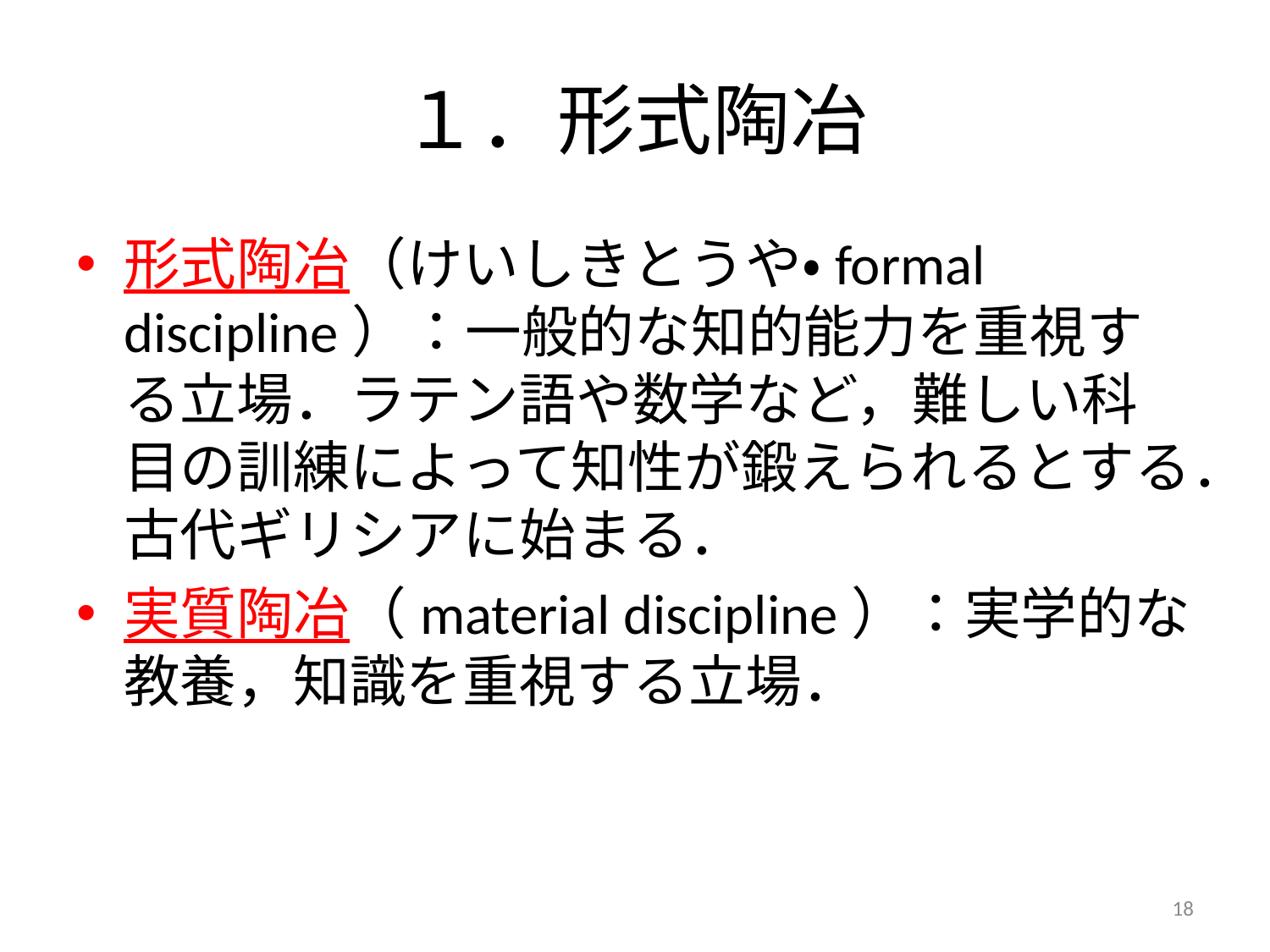

# １．形式陶冶
形式陶冶（けいしきとうや・formal discipline）：一般的な知的能力を重視する立場．ラテン語や数学など，難しい科目の訓練によって知性が鍛えられるとする．古代ギリシアに始まる．
実質陶冶（material discipline）：実学的な教養，知識を重視する立場．
18